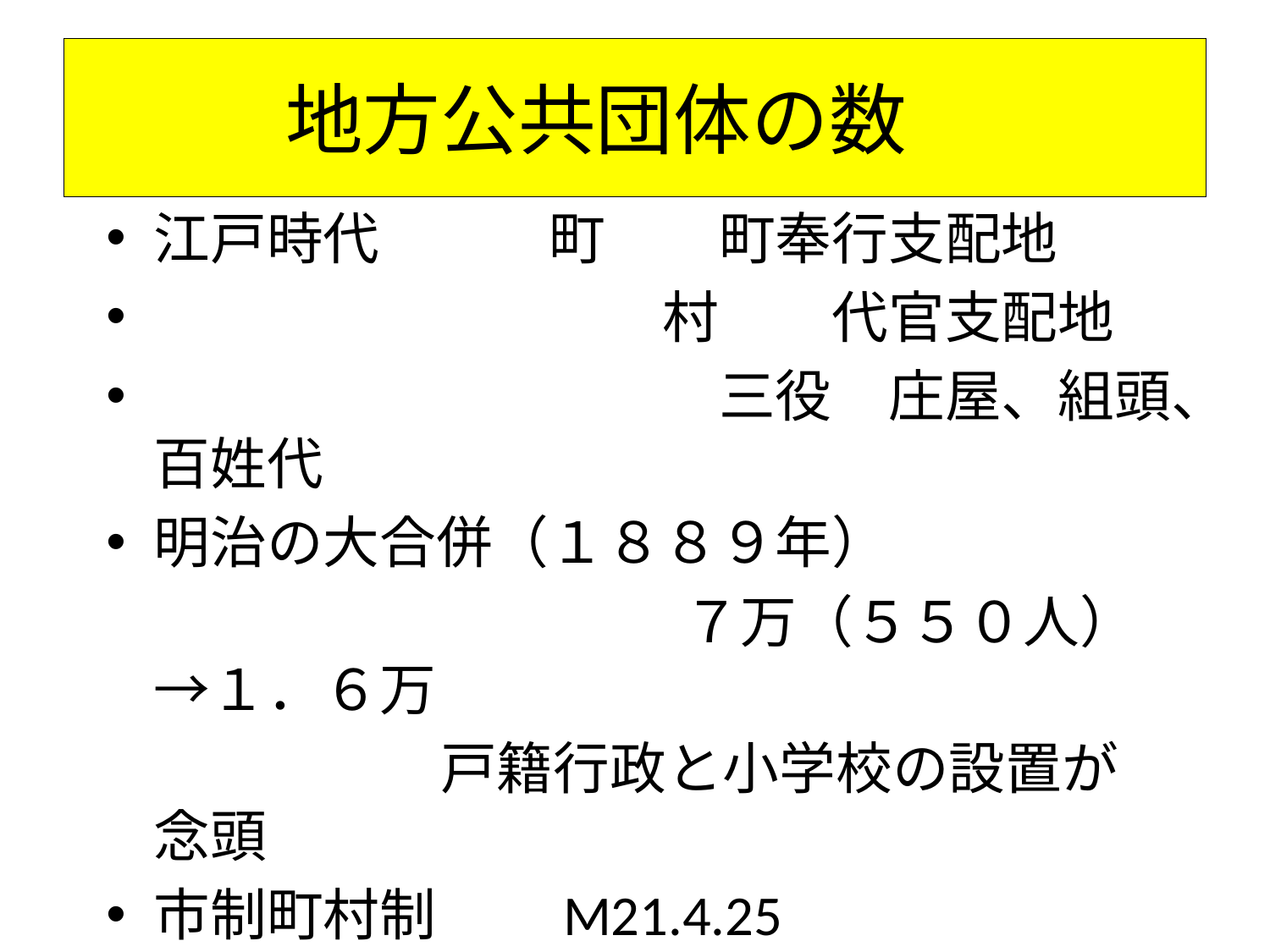

# 地方公共団体の数
江戸時代　　　町　　町奉行支配地
　　　　　　　　　村　　代官支配地
　　　　　　　　　　三役　庄屋、組頭、百姓代
明治の大合併（１８８９年）
　　　　　　　　　　 ７万（５５０人）→１．６万
   　　　　　戸籍行政と小学校の設置が念頭
市制町村制　　M21.4.25
　　　　　　市はおよそ２５０００人以上